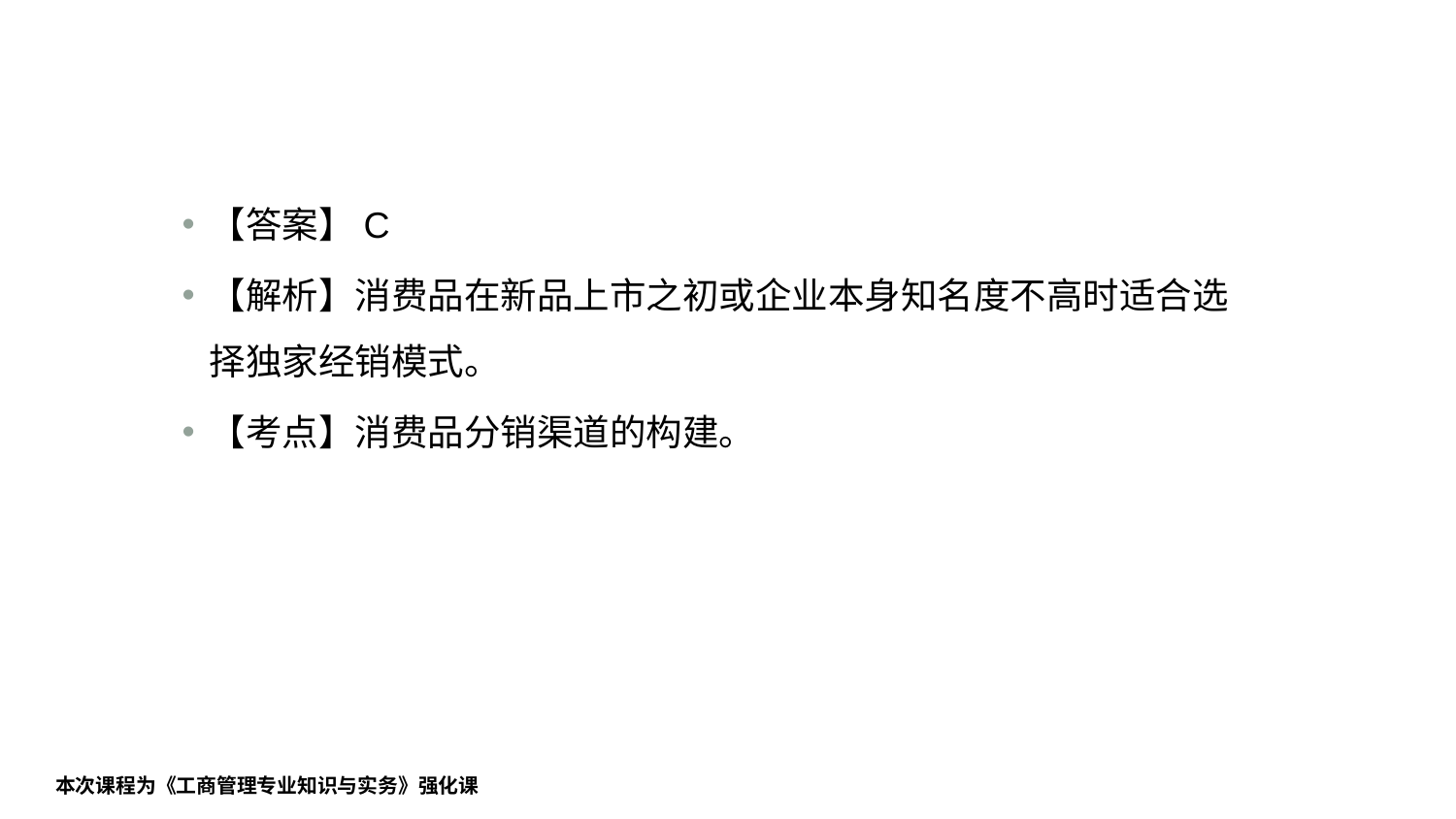

#
【答案】C
【解析】消费品在新品上市之初或企业本身知名度不高时适合选择独家经销模式。
【考点】消费品分销渠道的构建。